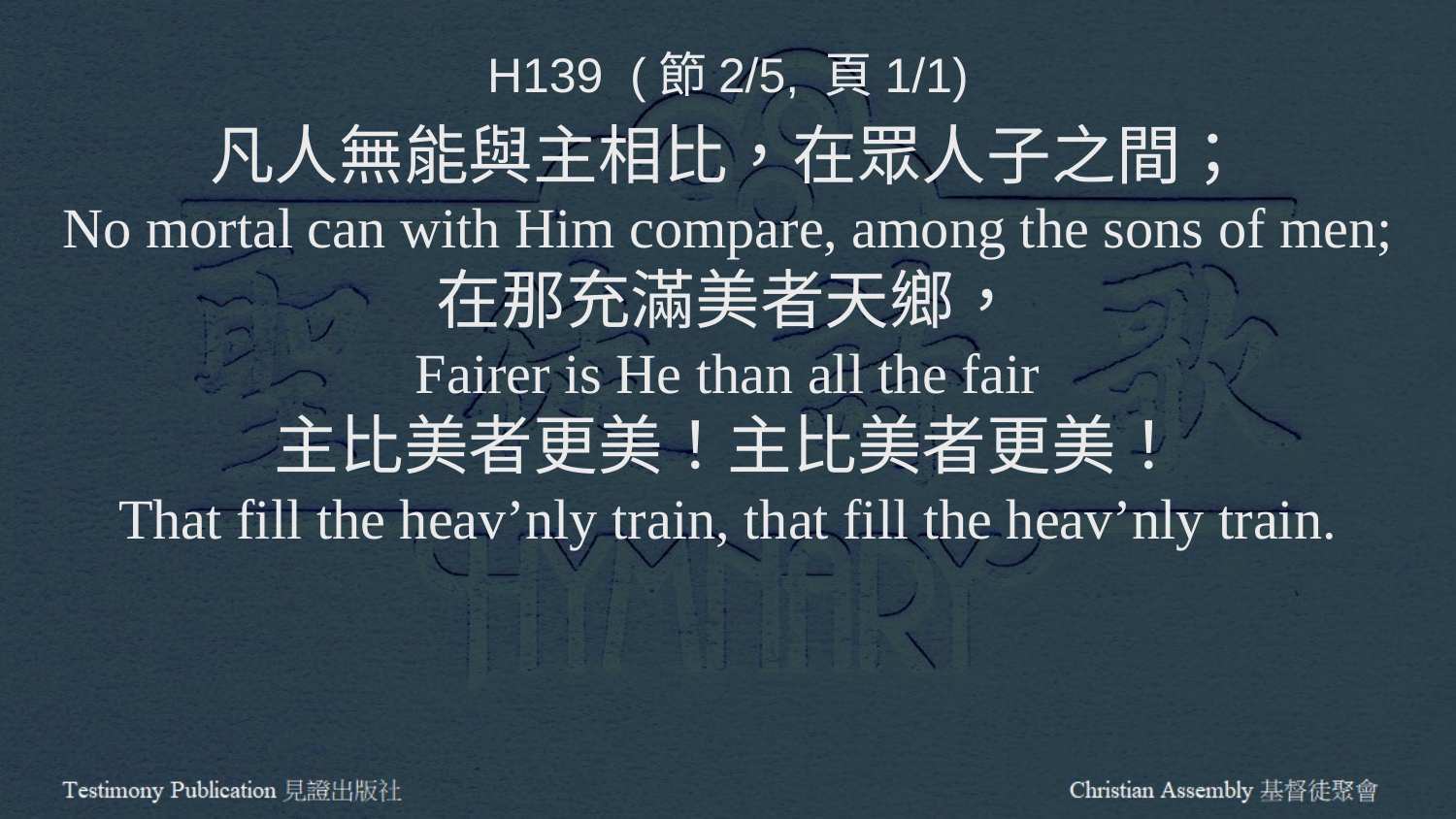

H139  (節2/5, 頁1/1)
凡人無能與主相比，在眾人子之間；
No mortal can with Him compare, among the sons of men;
在那充滿美者天鄉，
Fairer is He than all the fair
主比美者更美！主比美者更美！
That fill the heav’nly train, that fill the heav’nly train.